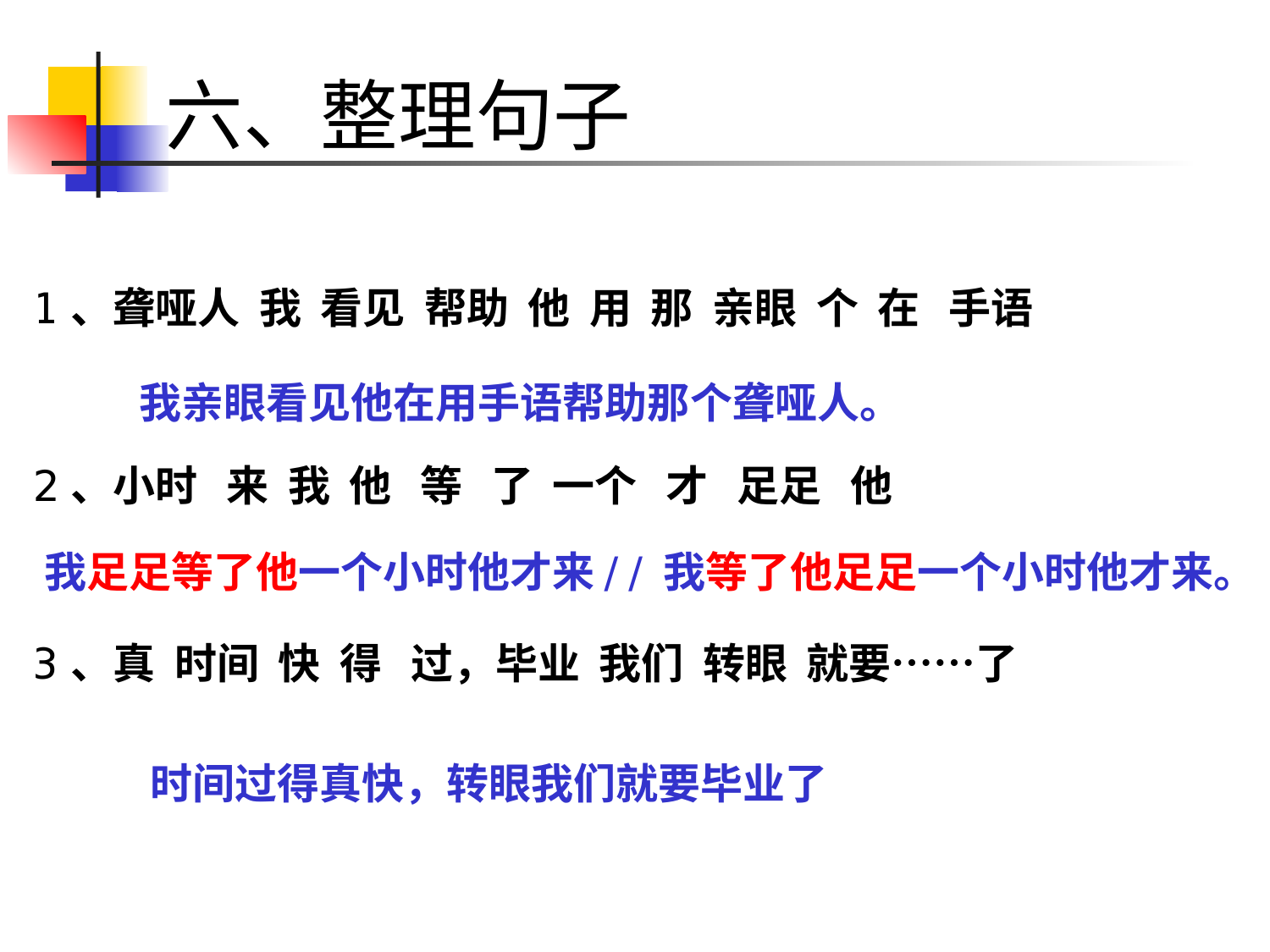

# 六、整理句子
1、聋哑人  我  看见  帮助  他  用  那  亲眼  个  在   手语

2、小时   来  我  他   等   了  一个   才   足足   他

3、真  时间  快  得   过，毕业  我们  转眼  就要……了

我亲眼看见他在用手语帮助那个聋哑人。
我足足等了他一个小时他才来//我等了他足足一个小时他才来。
时间过得真快，转眼我们就要毕业了